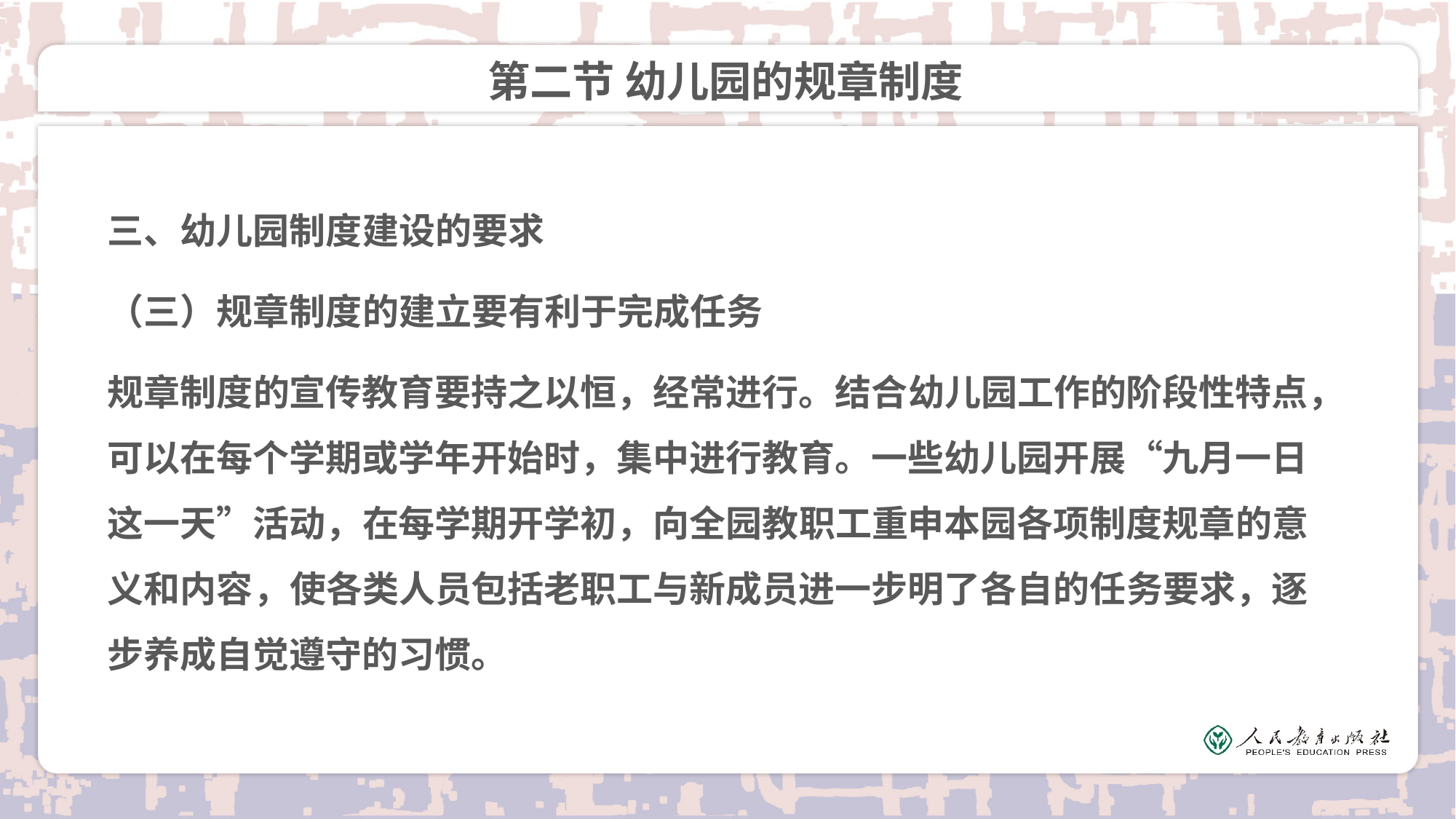

# 第二节 幼儿园的规章制度
三、幼儿园制度建设的要求
（三）规章制度的建立要有利于完成任务
规章制度的宣传教育要持之以恒，经常进行。结合幼儿园工作的阶段性特点，可以在每个学期或学年开始时，集中进行教育。一些幼儿园开展“九月一日这一天”活动，在每学期开学初，向全园教职工重申本园各项制度规章的意义和内容，使各类人员包括老职工与新成员进一步明了各自的任务要求，逐步养成自觉遵守的习惯。